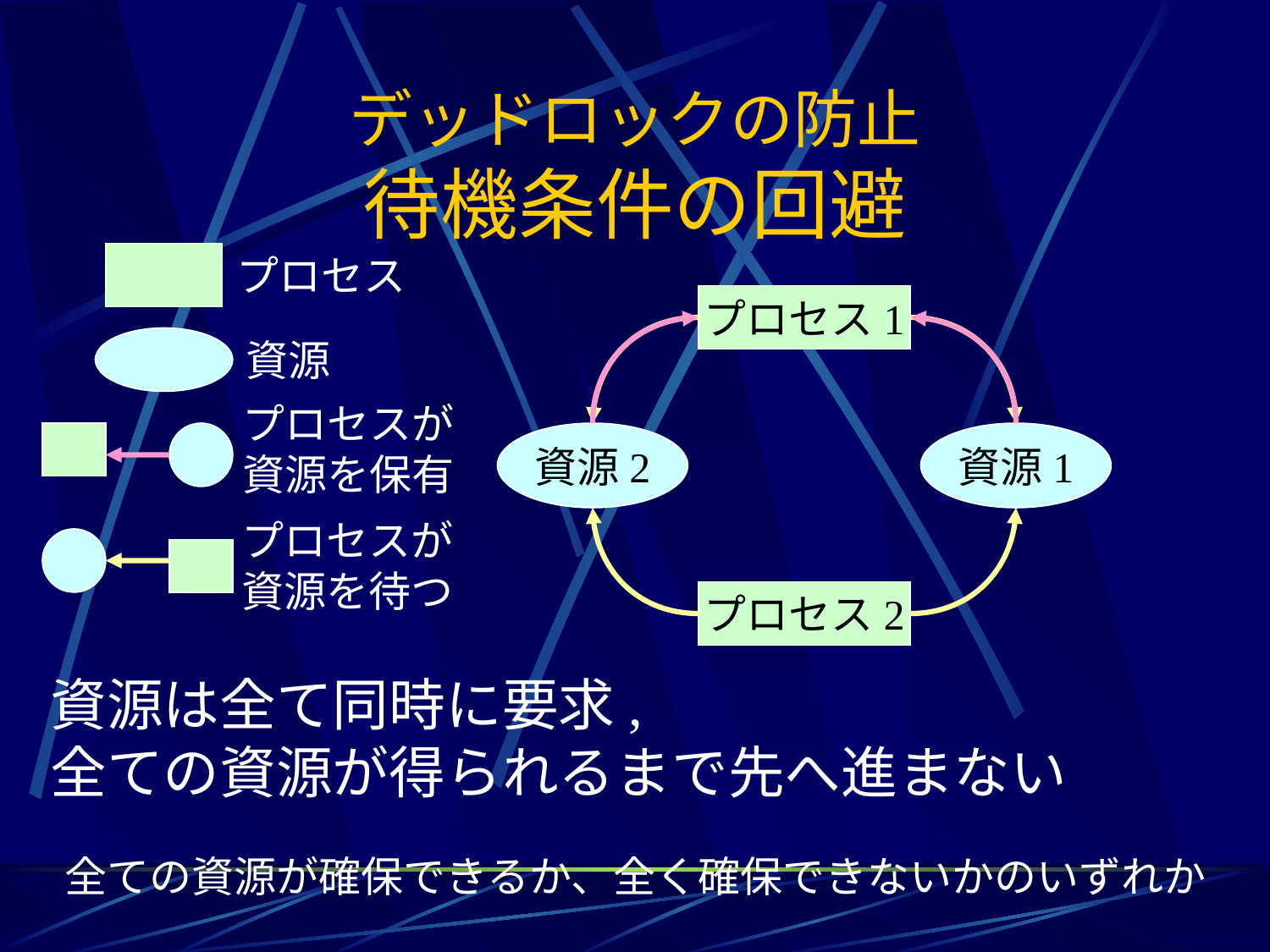

# デッドロックの防止 待機条件の回避

プロセス
プロセス1

資源
プロセスが
資源を保有

資源2
資源1

プロセスが
資源を待つ

プロセス2
資源は全て同時に要求,
全ての資源が得られるまで先へ進まない
全ての資源が確保できるか、全く確保できないかのいずれか